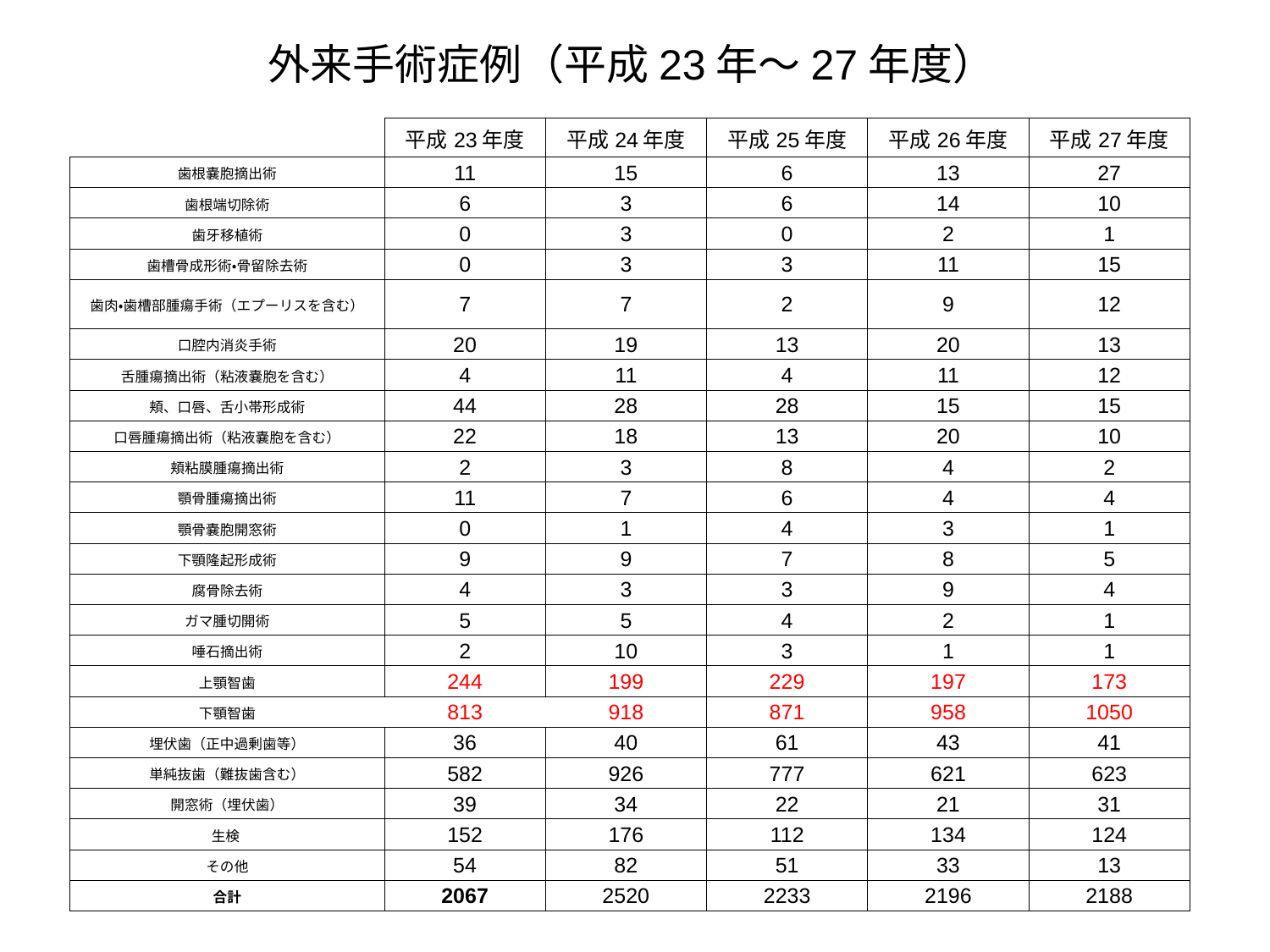

外来手術症例（平成23年〜27年度）
|  | 平成23年度 | 平成24年度 | 平成25年度 | 平成26年度 | 平成27年度 |
| --- | --- | --- | --- | --- | --- |
| 歯根嚢胞摘出術 | 11 | 15 | 6 | 13 | 27 |
| 歯根端切除術 | 6 | 3 | 6 | 14 | 10 |
| 歯牙移植術 | 0 | 3 | 0 | 2 | 1 |
| 歯槽骨成形術・骨留除去術 | 0 | 3 | 3 | 11 | 15 |
| 歯肉・歯槽部腫瘍手術（エプーリスを含む） | 7 | 7 | 2 | 9 | 12 |
| 口腔内消炎手術 | 20 | 19 | 13 | 20 | 13 |
| 舌腫瘍摘出術（粘液嚢胞を含む） | 4 | 11 | 4 | 11 | 12 |
| 頬、口唇、舌小帯形成術 | 44 | 28 | 28 | 15 | 15 |
| 口唇腫瘍摘出術（粘液嚢胞を含む） | 22 | 18 | 13 | 20 | 10 |
| 頬粘膜腫瘍摘出術 | 2 | 3 | 8 | 4 | 2 |
| 顎骨腫瘍摘出術 | 11 | 7 | 6 | 4 | 4 |
| 顎骨嚢胞開窓術 | 0 | 1 | 4 | 3 | 1 |
| 下顎隆起形成術 | 9 | 9 | 7 | 8 | 5 |
| 腐骨除去術 | 4 | 3 | 3 | 9 | 4 |
| ガマ腫切開術 | 5 | 5 | 4 | 2 | 1 |
| 唾石摘出術 | 2 | 10 | 3 | 1 | 1 |
| 上顎智歯 | 244 | 199 | 229 | 197 | 173 |
| 下顎智歯 | 813 | 918 | 871 | 958 | 1050 |
| 埋伏歯（正中過剰歯等） | 36 | 40 | 61 | 43 | 41 |
| 単純抜歯（難抜歯含む） | 582 | 926 | 777 | 621 | 623 |
| 開窓術（埋伏歯） | 39 | 34 | 22 | 21 | 31 |
| 生検 | 152 | 176 | 112 | 134 | 124 |
| その他 | 54 | 82 | 51 | 33 | 13 |
| 合計 | 2067 | 2520 | 2233 | 2196 | 2188 |